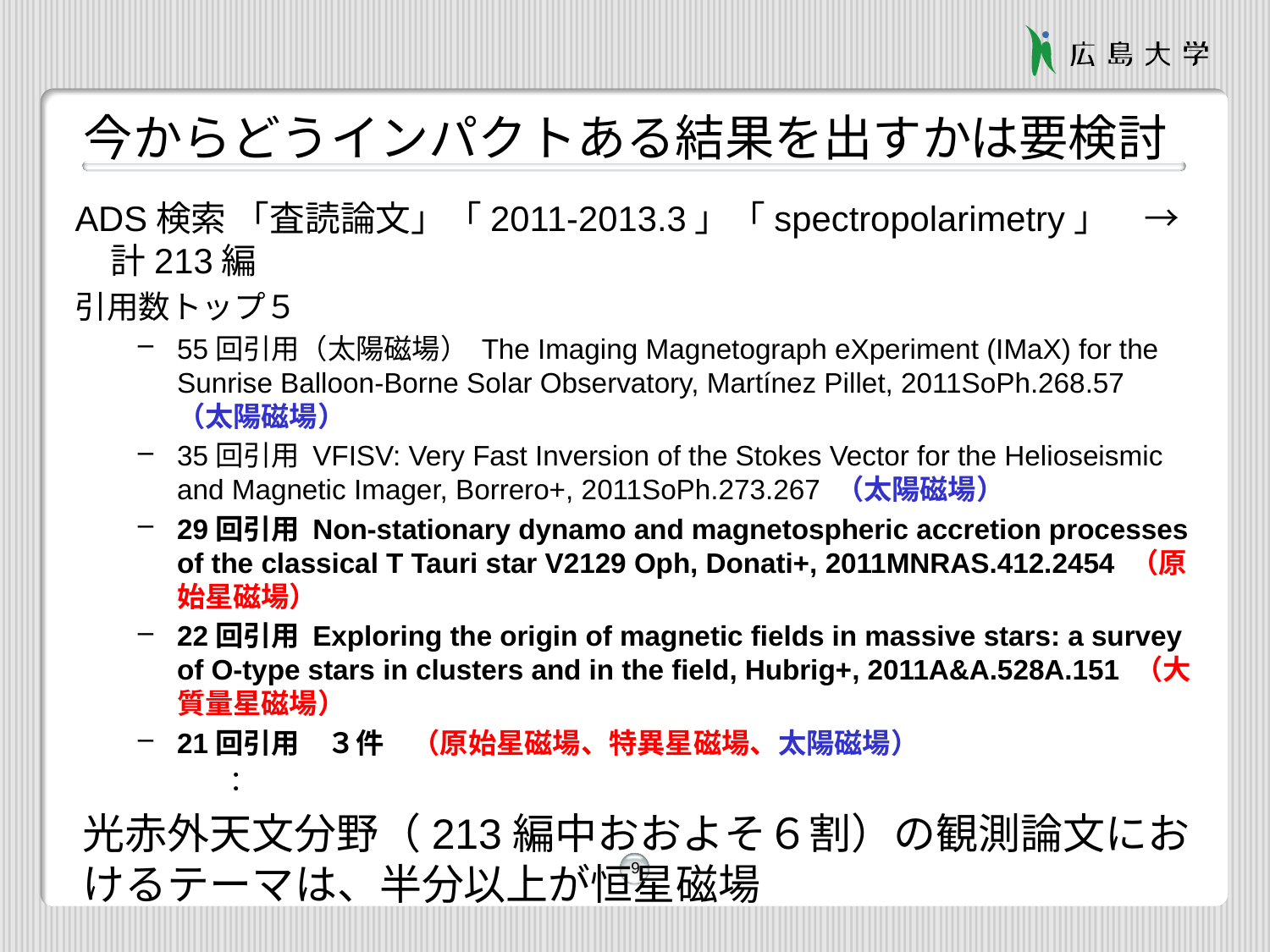

# 今からどうインパクトある結果を出すかは要検討
ADS検索 「査読論文」「2011-2013.3」「spectropolarimetry」　→　計213編
引用数トップ５
55回引用（太陽磁場） The Imaging Magnetograph eXperiment (IMaX) for the Sunrise Balloon-Borne Solar Observatory, Martínez Pillet, 2011SoPh.268.57 （太陽磁場）
35回引用 VFISV: Very Fast Inversion of the Stokes Vector for the Helioseismic and Magnetic Imager, Borrero+, 2011SoPh.273.267 （太陽磁場）
29回引用 Non-stationary dynamo and magnetospheric accretion processes of the classical T Tauri star V2129 Oph, Donati+, 2011MNRAS.412.2454 （原始星磁場）
22回引用 Exploring the origin of magnetic fields in massive stars: a survey of O-type stars in clusters and in the field, Hubrig+, 2011A&A.528A.151 （大質量星磁場）
21回引用　３件　（原始星磁場、特異星磁場、太陽磁場）
　　　：
光赤外天文分野（213編中おおよそ６割）の観測論文におけるテーマは、半分以上が恒星磁場